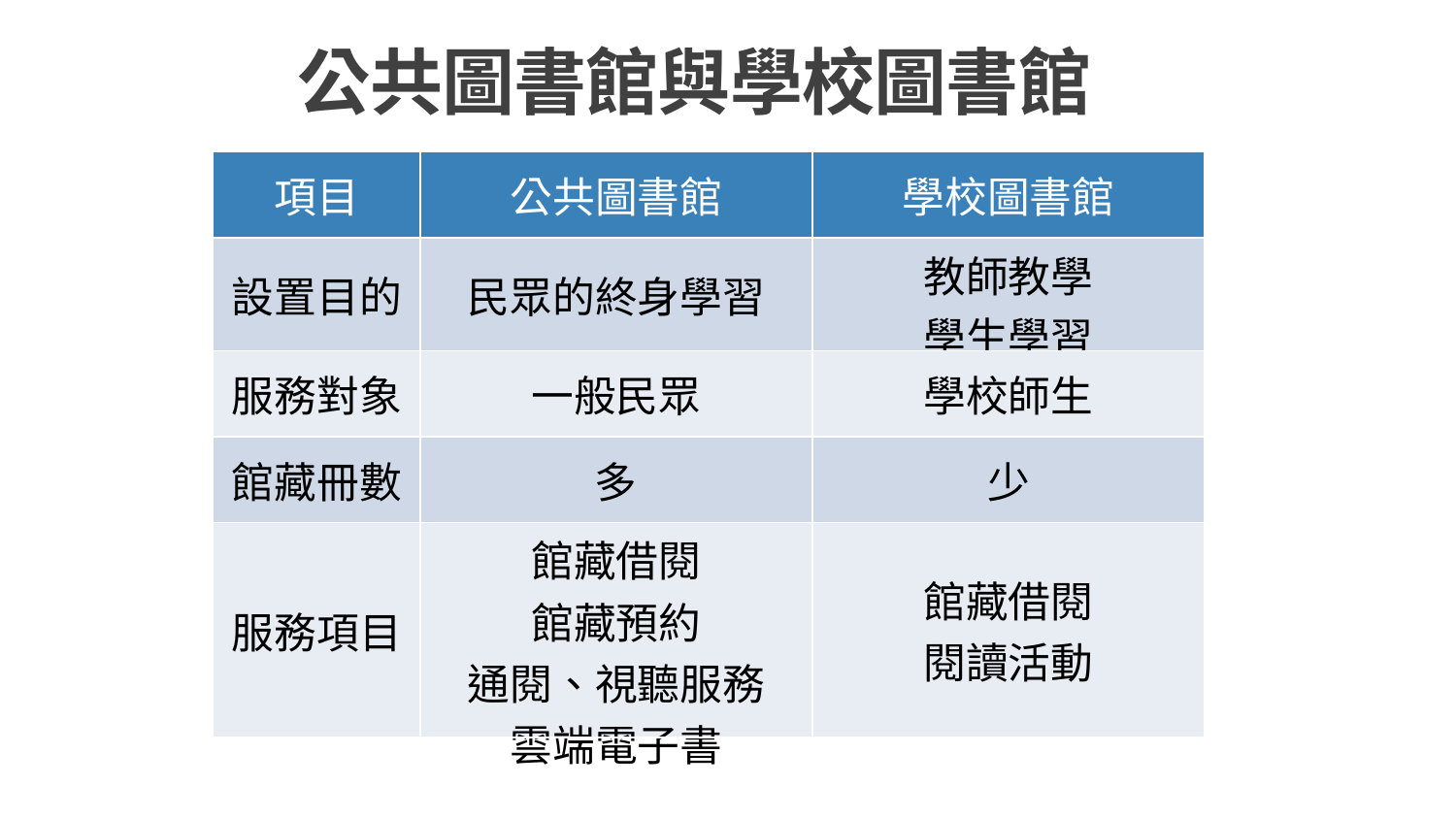

公共圖書館與學校圖書館
| 項目 | 公共圖書館 | 學校圖書館 |
| --- | --- | --- |
| 設置目的 | 民眾的終身學習 | 教師教學 學生學習 |
| 服務對象 | 一般民眾 | 學校師生 |
| 館藏冊數 | 多 | 少 |
| 服務項目 | 館藏借閱 館藏預約 通閱、視聽服務 雲端電子書 | 館藏借閱 閱讀活動 |